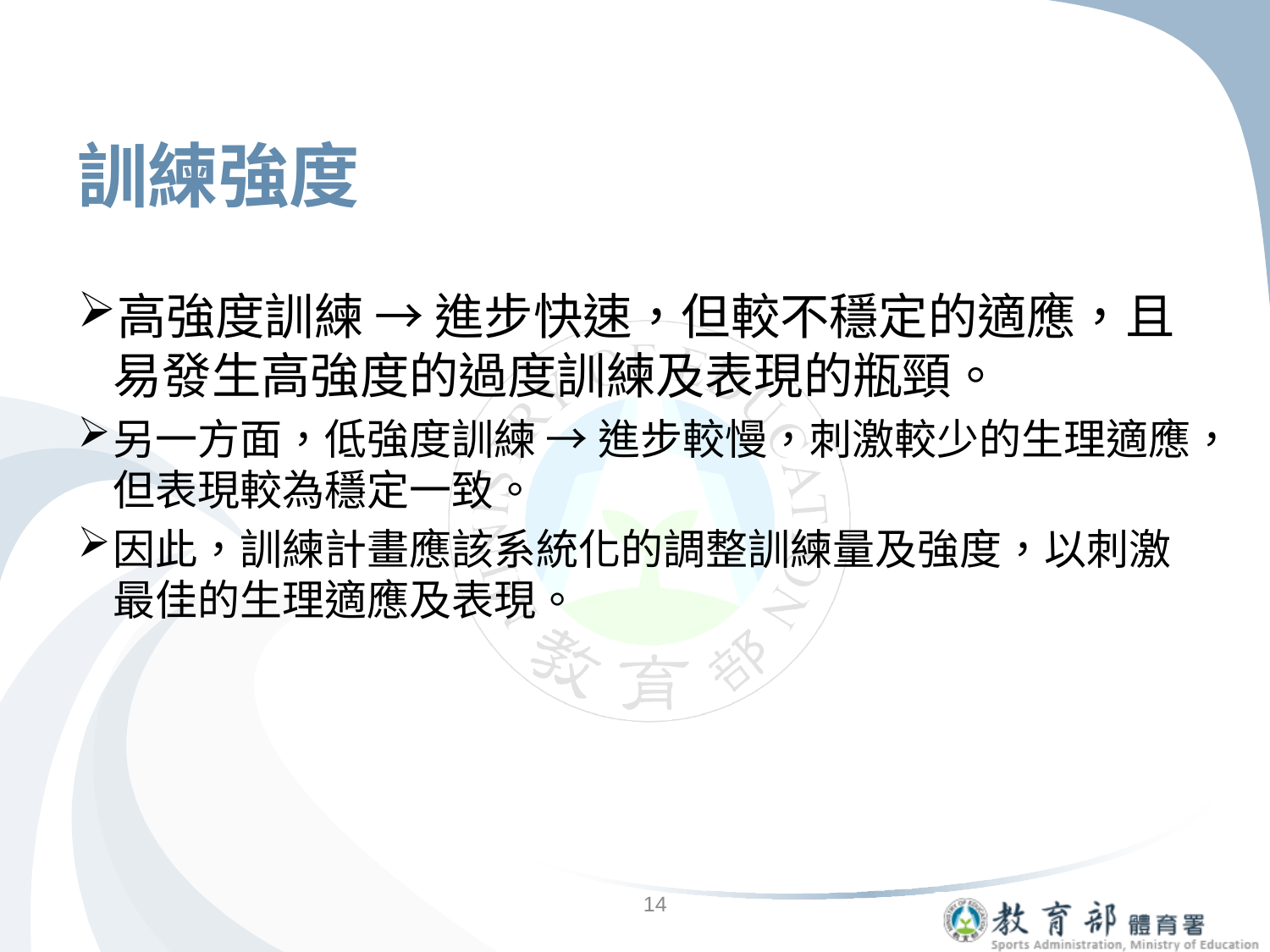

# 訓練強度
高強度訓練 → 進步快速，但較不穩定的適應，且易發生高強度的過度訓練及表現的瓶頸。
另一方面，低強度訓練 → 進步較慢，刺激較少的生理適應，但表現較為穩定一致。
因此，訓練計畫應該系統化的調整訓練量及強度，以刺激最佳的生理適應及表現。
14